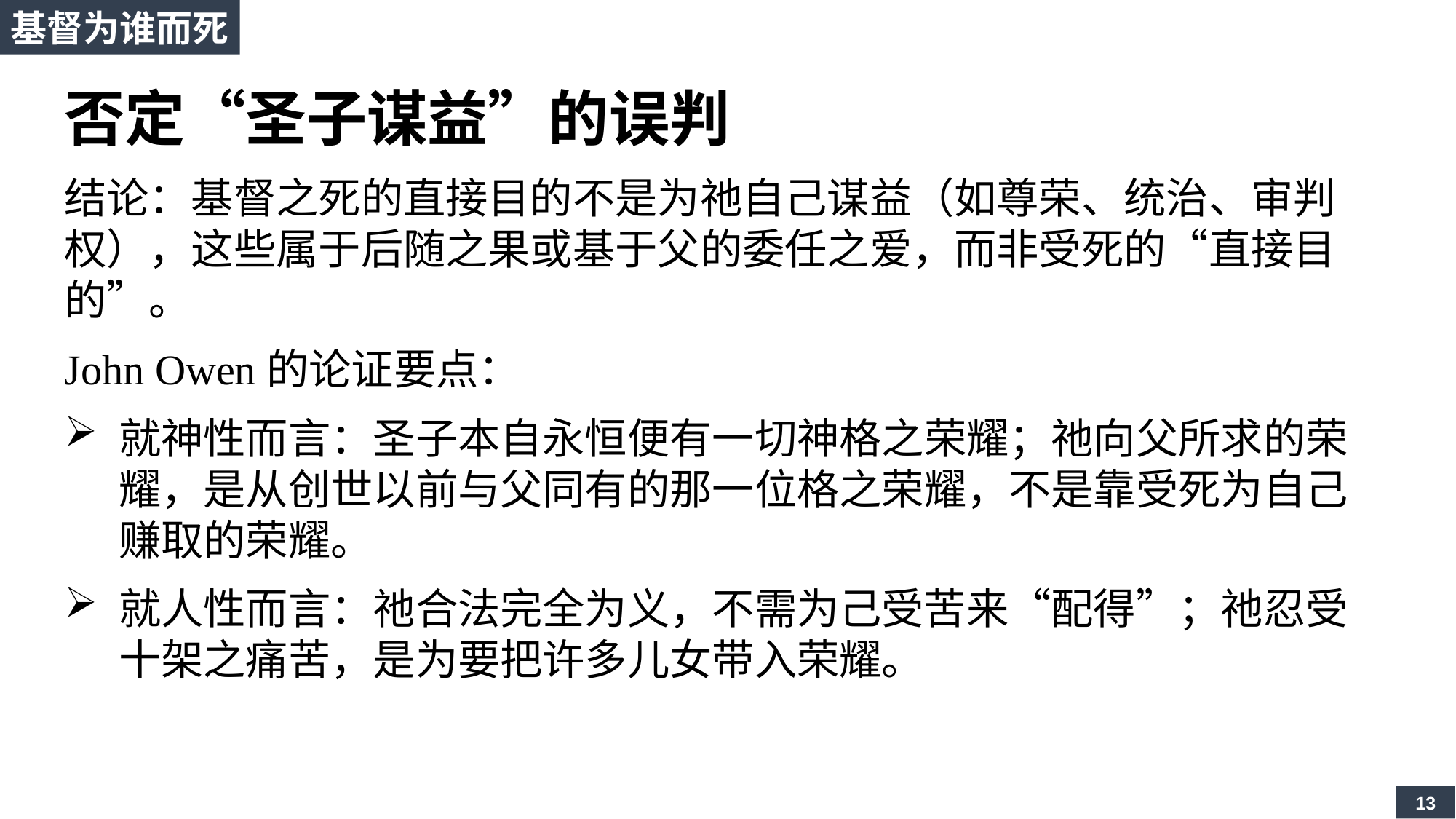

基督为谁而死
否定“圣子谋益”的误判
结论：基督之死的直接目的不是为祂自己谋益（如尊荣、统治、审判权），这些属于后随之果或基于父的委任之爱，而非受死的“直接目的”。
John Owen的论证要点：
就神性而言：圣子本自永恒便有一切神格之荣耀；祂向父所求的荣耀，是从创世以前与父同有的那一位格之荣耀，不是靠受死为自己赚取的荣耀。
就人性而言：祂合法完全为义，不需为己受苦来“配得”；祂忍受十架之痛苦，是为要把许多儿女带入荣耀。
13